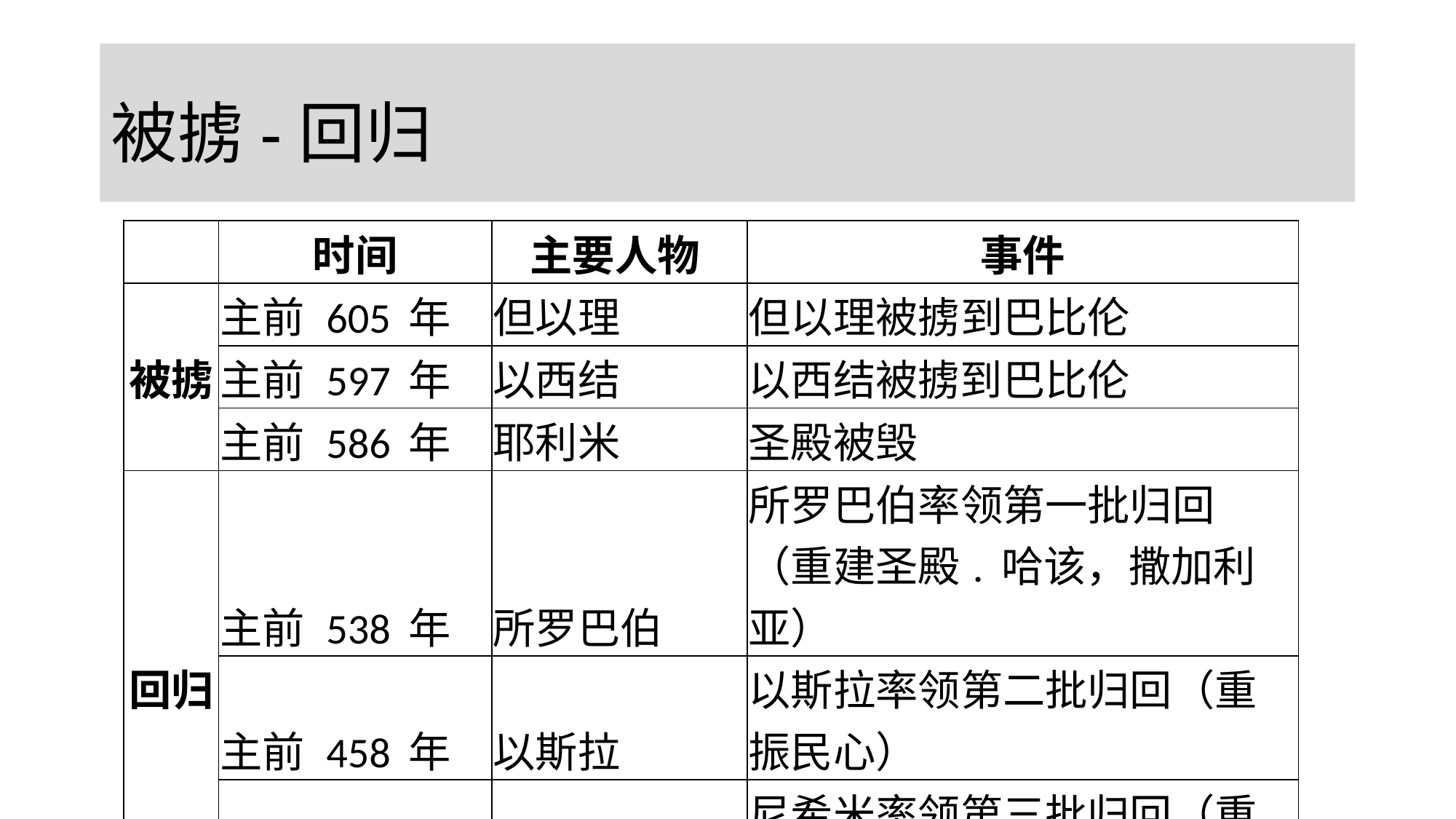

# 被掳-回归
|  | 时间 | 主要人物 | 事件 |
| --- | --- | --- | --- |
| 被掳 | 主前 605 年 | 但以理 | 但以理被掳到巴比伦 |
|  | 主前 597 年 | 以西结 | 以西结被掳到巴比伦 |
|  | 主前 586 年 | 耶利米 | 圣殿被毁 |
| 回归 | 主前 538 年 | 所罗巴伯 | 所罗巴伯率领第一批归回（重建圣殿. 哈该，撒加利亚） |
|  | 主前 458 年 | 以斯拉 | 以斯拉率领第二批归回（重振民心） |
|  | 主前 444 年 | 尼希米 | 尼希米率领第三批归回（重修城墙） |